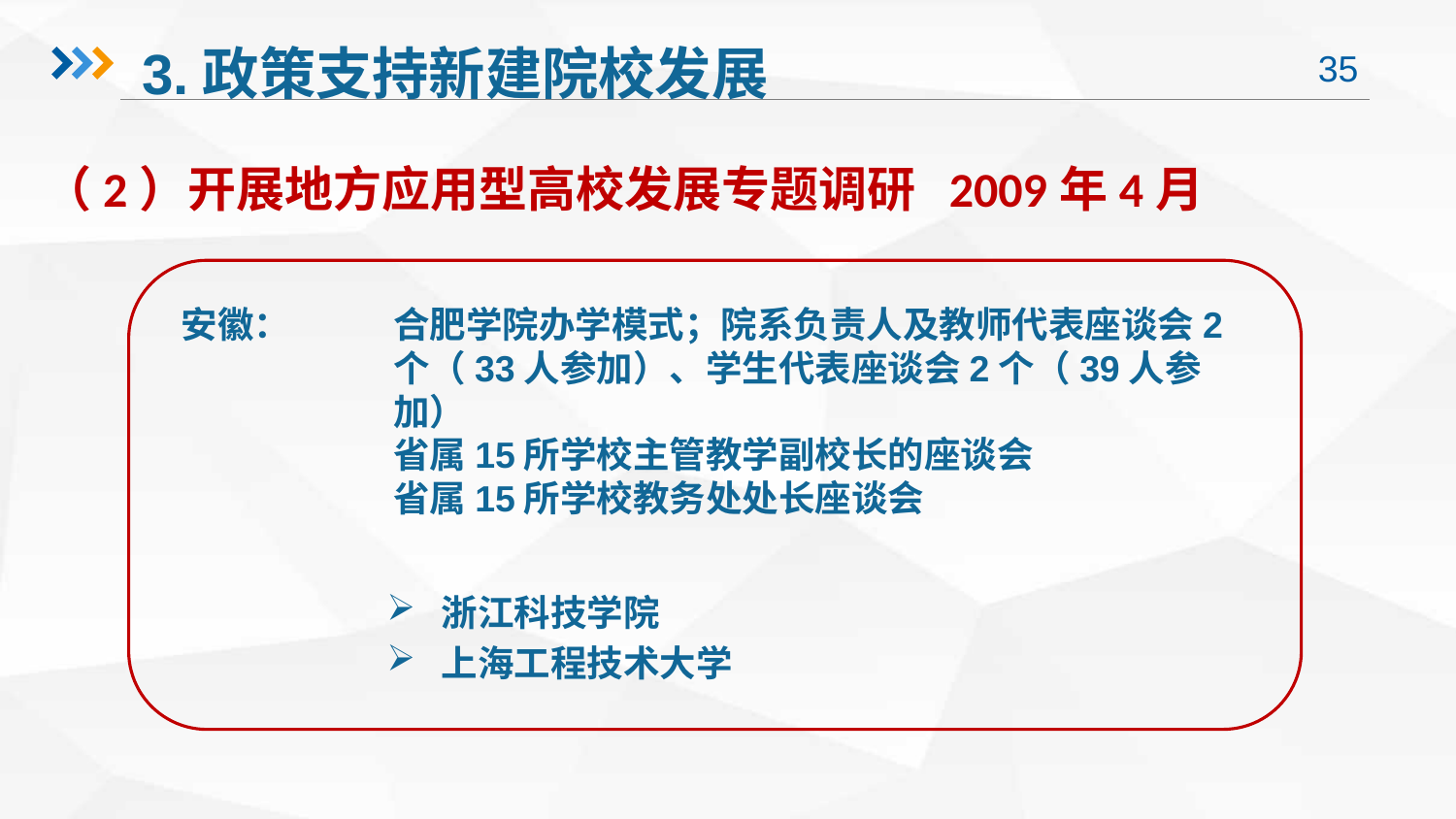

3.政策支持新建院校发展
（2）开展地方应用型高校发展专题调研  2009年4月

安徽：
合肥学院办学模式；院系负责人及教师代表座谈会2个（33人参加）、学生代表座谈会2个（39人参加）
省属15所学校主管教学副校长的座谈会
省属15所学校教务处处长座谈会

浙江科技学院
上海工程技术大学